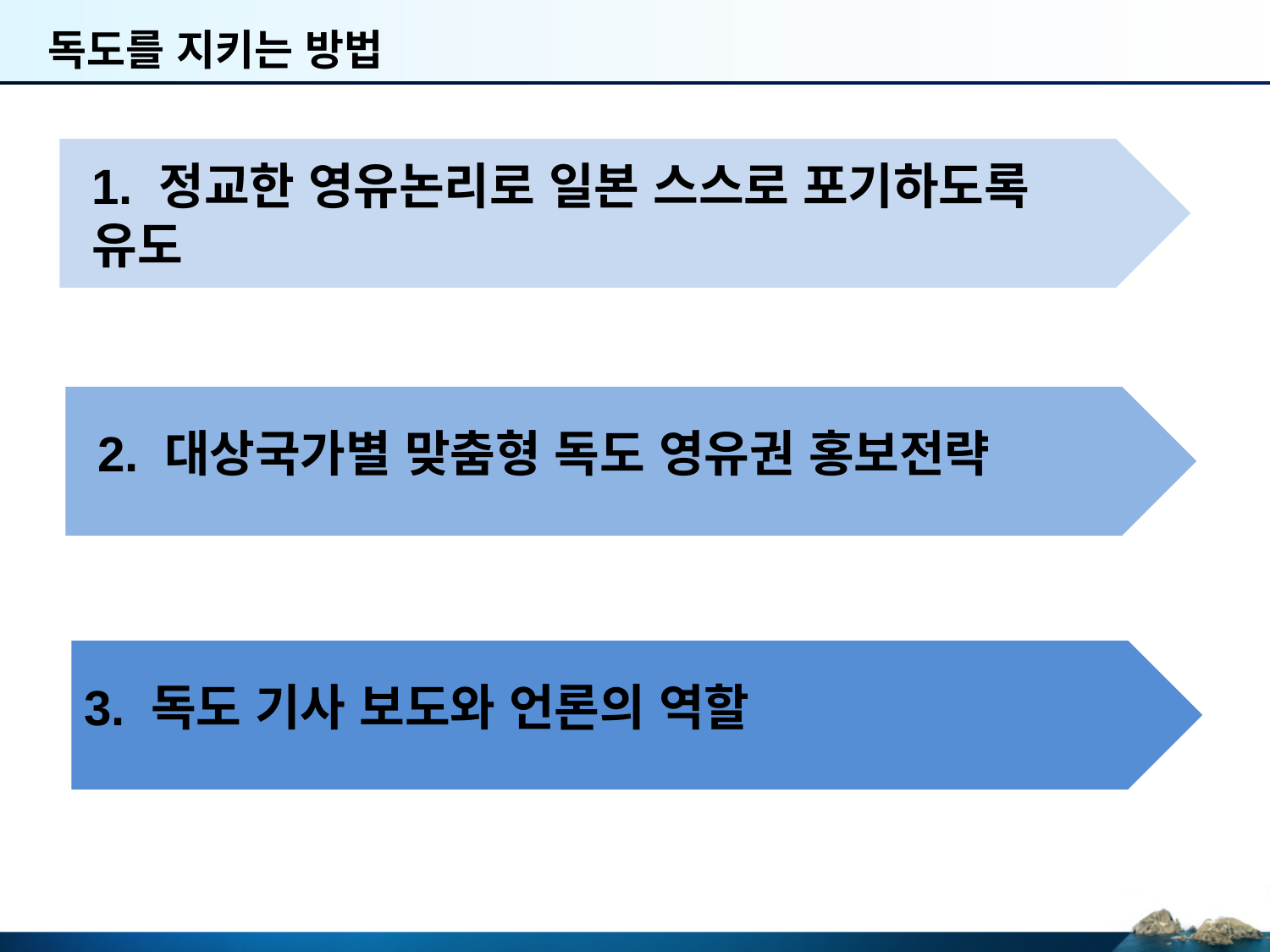

# 독도를 지키는 방법

1. 정교한 영유논리로 일본 스스로 포기하도록 유도

2. 대상국가별 맞춤형 독도 영유권 홍보전략

3. 독도 기사 보도와 언론의 역할